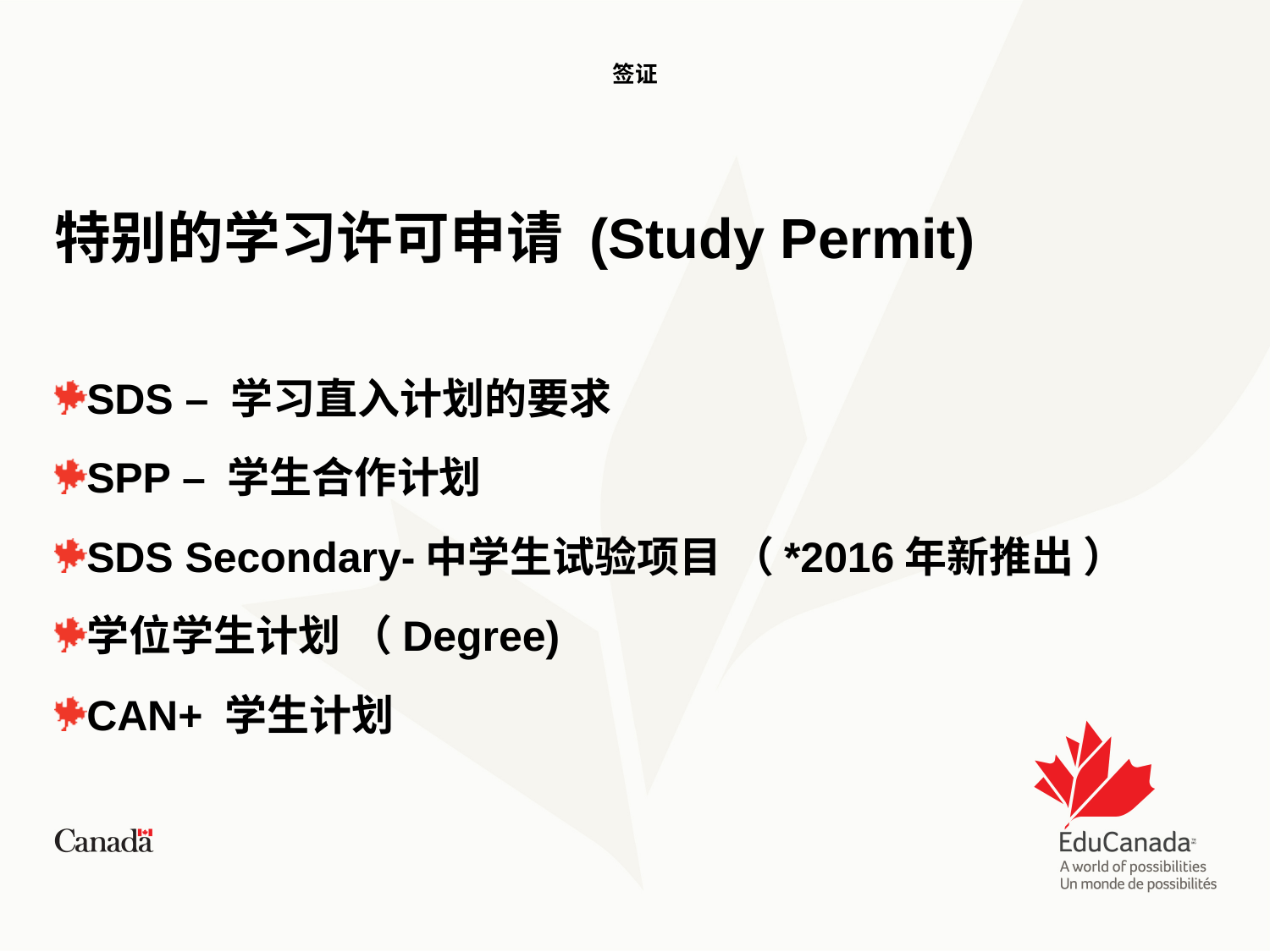

# 签证
特别的学习许可申请 (Study Permit)

SDS – 学习直入计划的要求
SPP – 学生合作计划
SDS Secondary-中学生试验项目 （*2016年新推出 ）
学位学生计划 （Degree)
CAN+ 学生计划